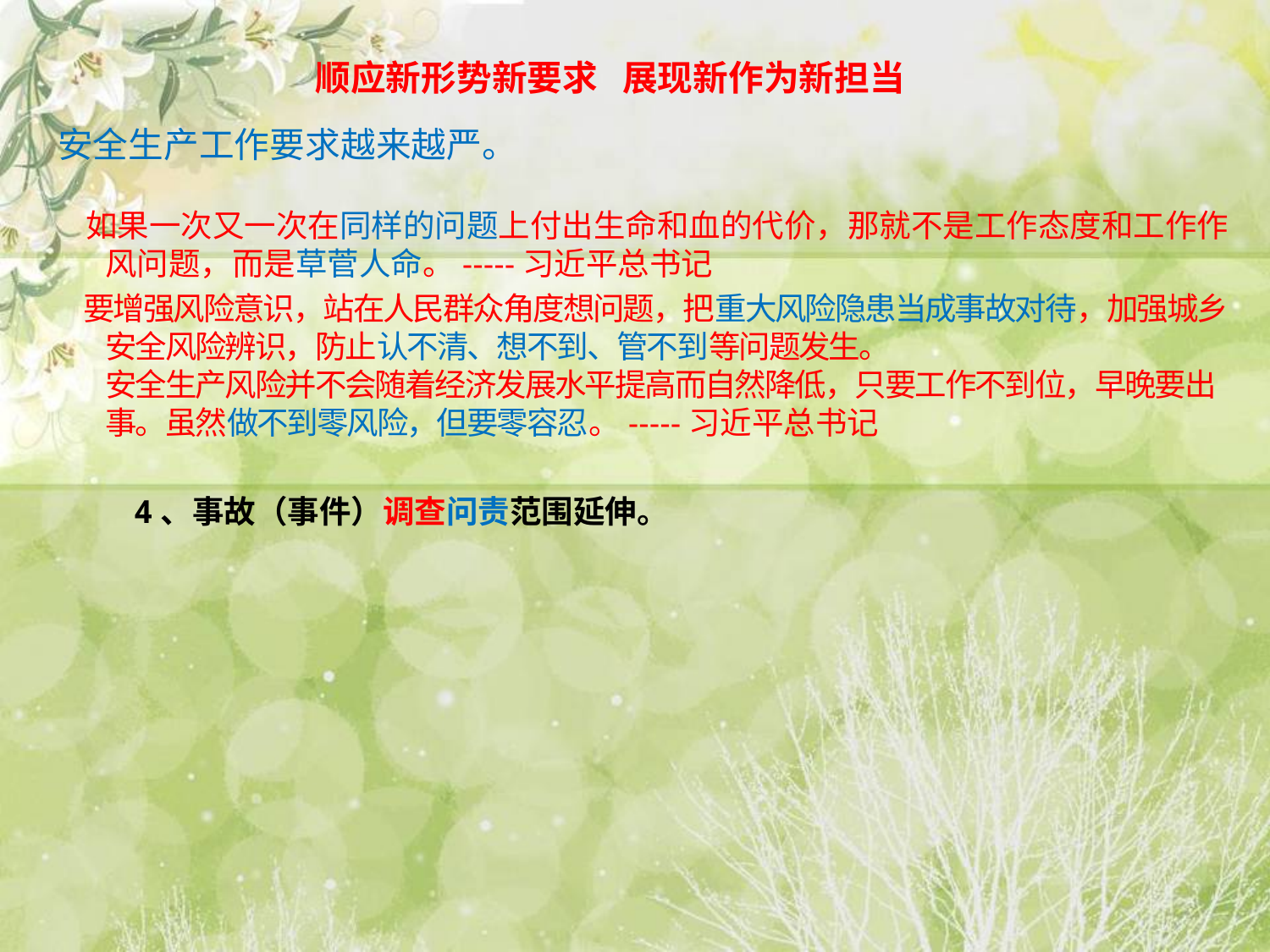

# 顺应新形势新要求   展现新作为新担当
安全生产工作要求越来越严。

    如果一次又一次在同样的问题上付出生命和血的代价，那就不是工作态度和工作作风问题，而是草菅人命。-----习近平总书记
   要增强风险意识，站在人民群众角度想问题，把重大风险隐患当成事故对待，加强城乡安全风险辨识，防止认不清、想不到、管不到等问题发生。
安全生产风险并不会随着经济发展水平提高而自然降低，只要工作不到位，早晚要出事。虽然做不到零风险，但要零容忍。-----习近平总书记

    4、事故（事件）调查问责范围延伸。